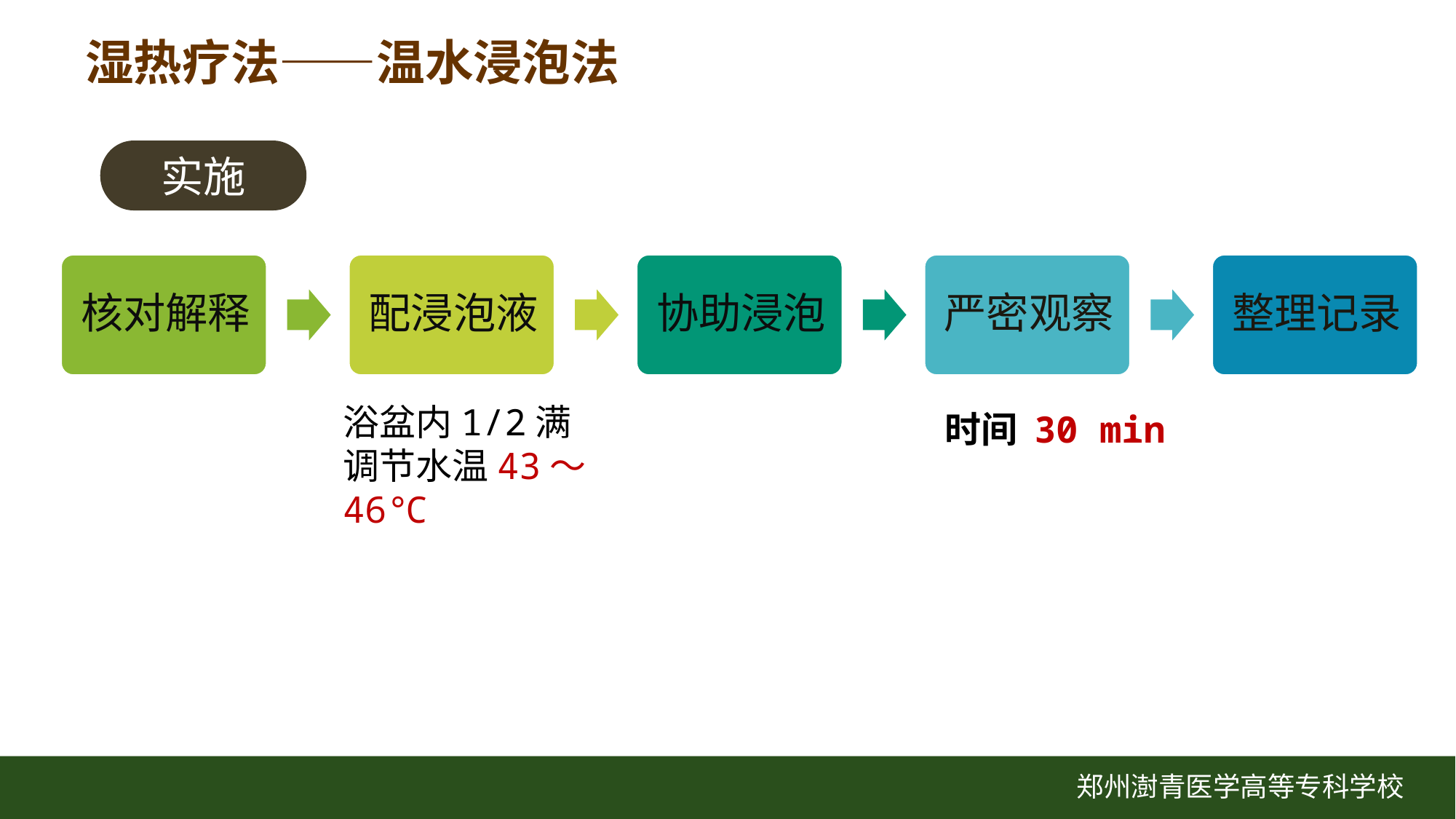

湿热疗法——温水浸泡法
实施
核对解释

配浸泡液

协助浸泡

严密观察

整理记录
时间 30 min
浴盆内1/2满
调节水温43～46℃
郑州澍青医学高等专科学校